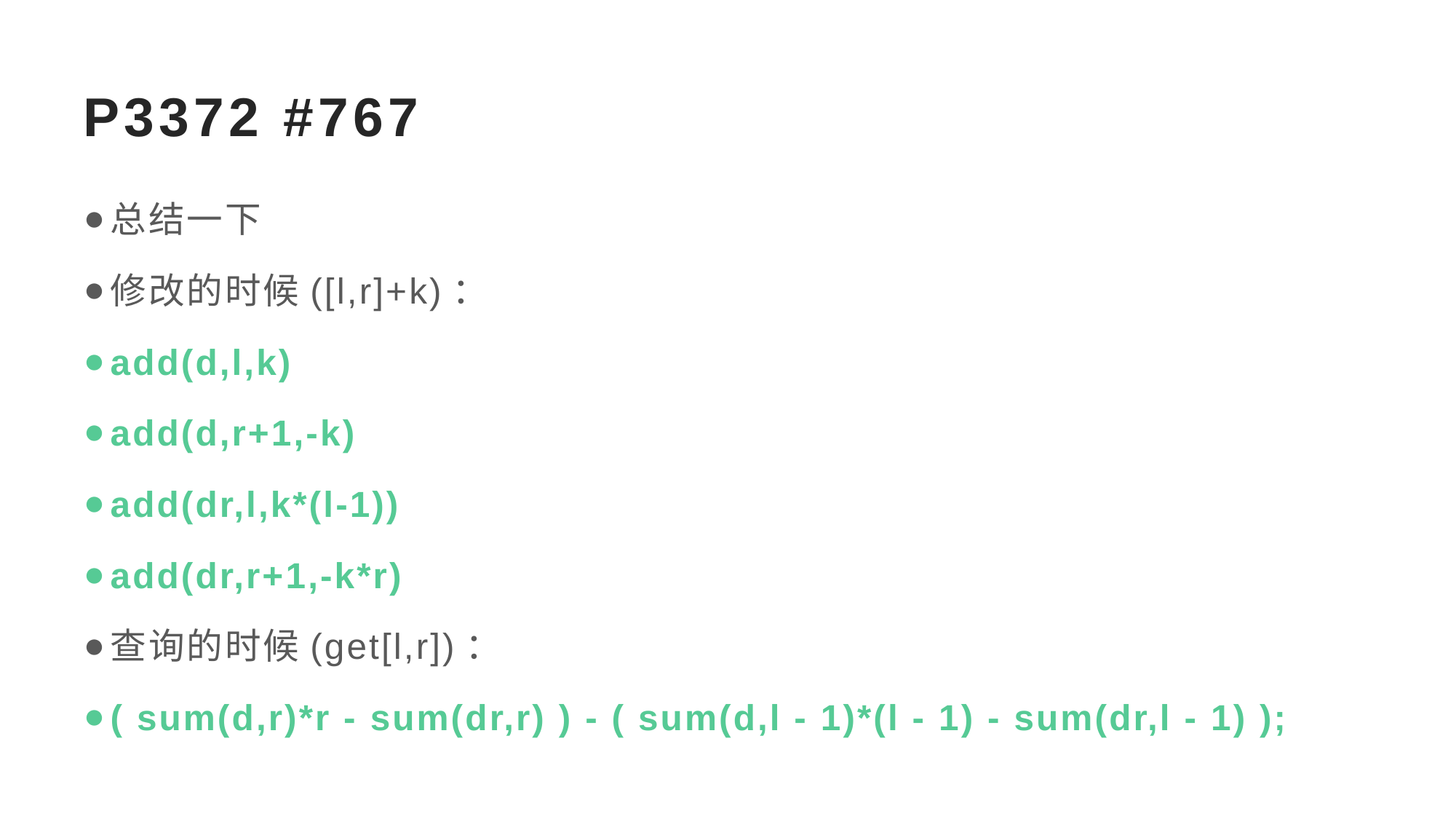

# P3372 #767
总结一下
修改的时候([l,r]+k)：
add(d,l,k)
add(d,r+1,-k)
add(dr,l,k*(l-1))
add(dr,r+1,-k*r)
查询的时候(get[l,r])：
( sum(d,r)*r - sum(dr,r) ) - ( sum(d,l - 1)*(l - 1) - sum(dr,l - 1) );